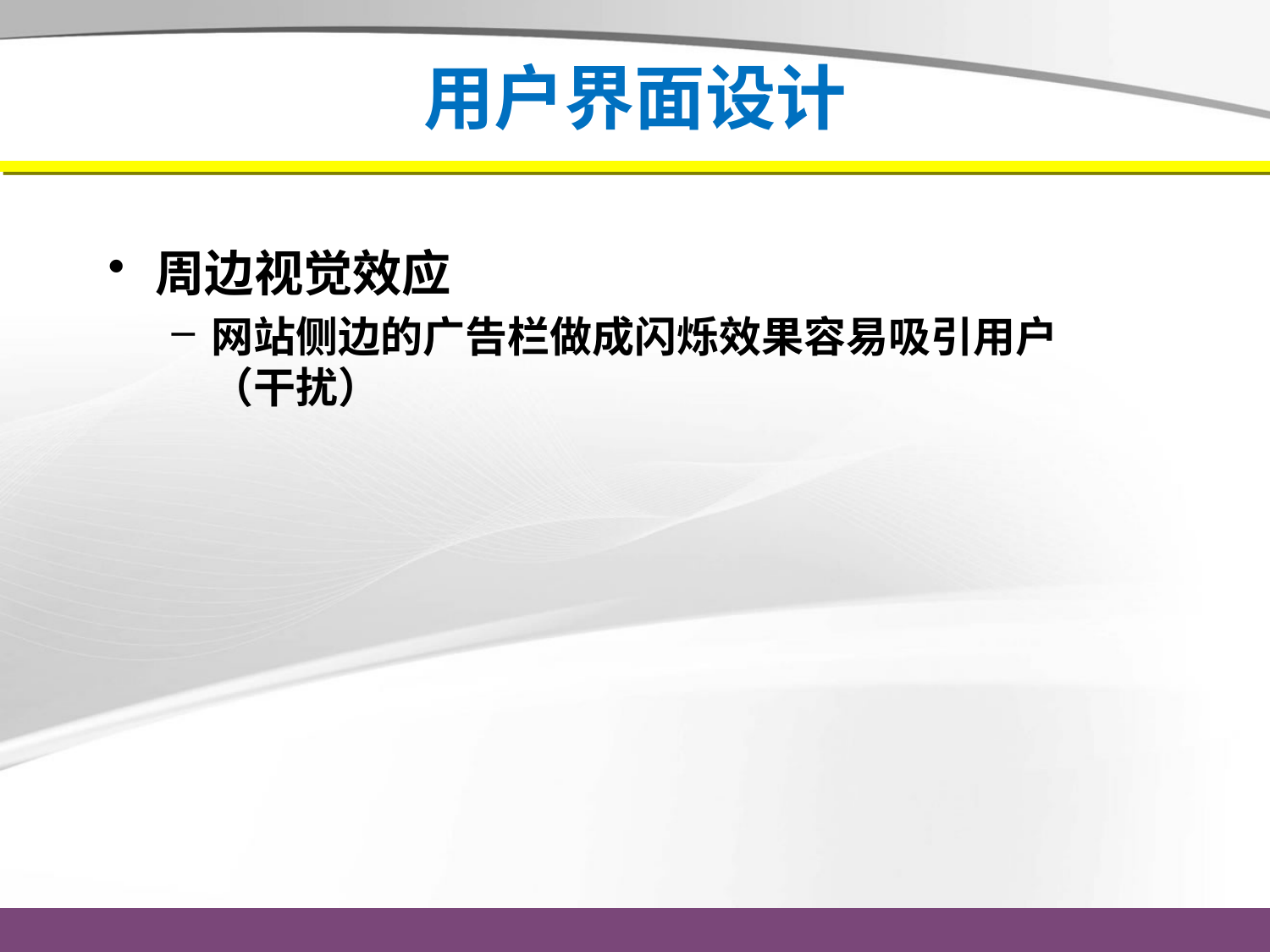

# 用户界面设计
周边视觉效应
网站侧边的广告栏做成闪烁效果容易吸引用户（干扰）